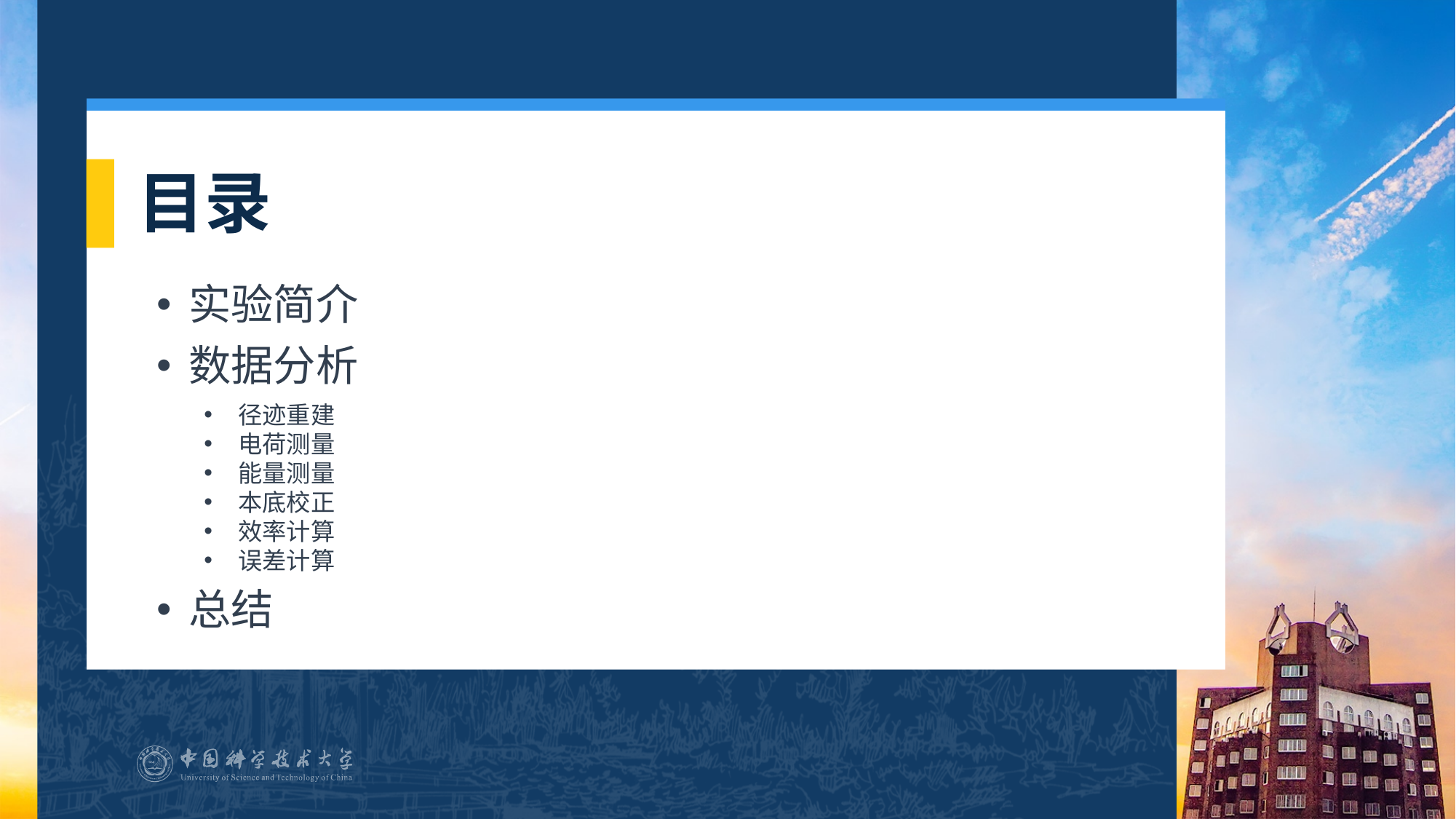

# 目录
实验简介
数据分析

总结
径迹重建
电荷测量
能量测量
本底校正
效率计算
误差计算